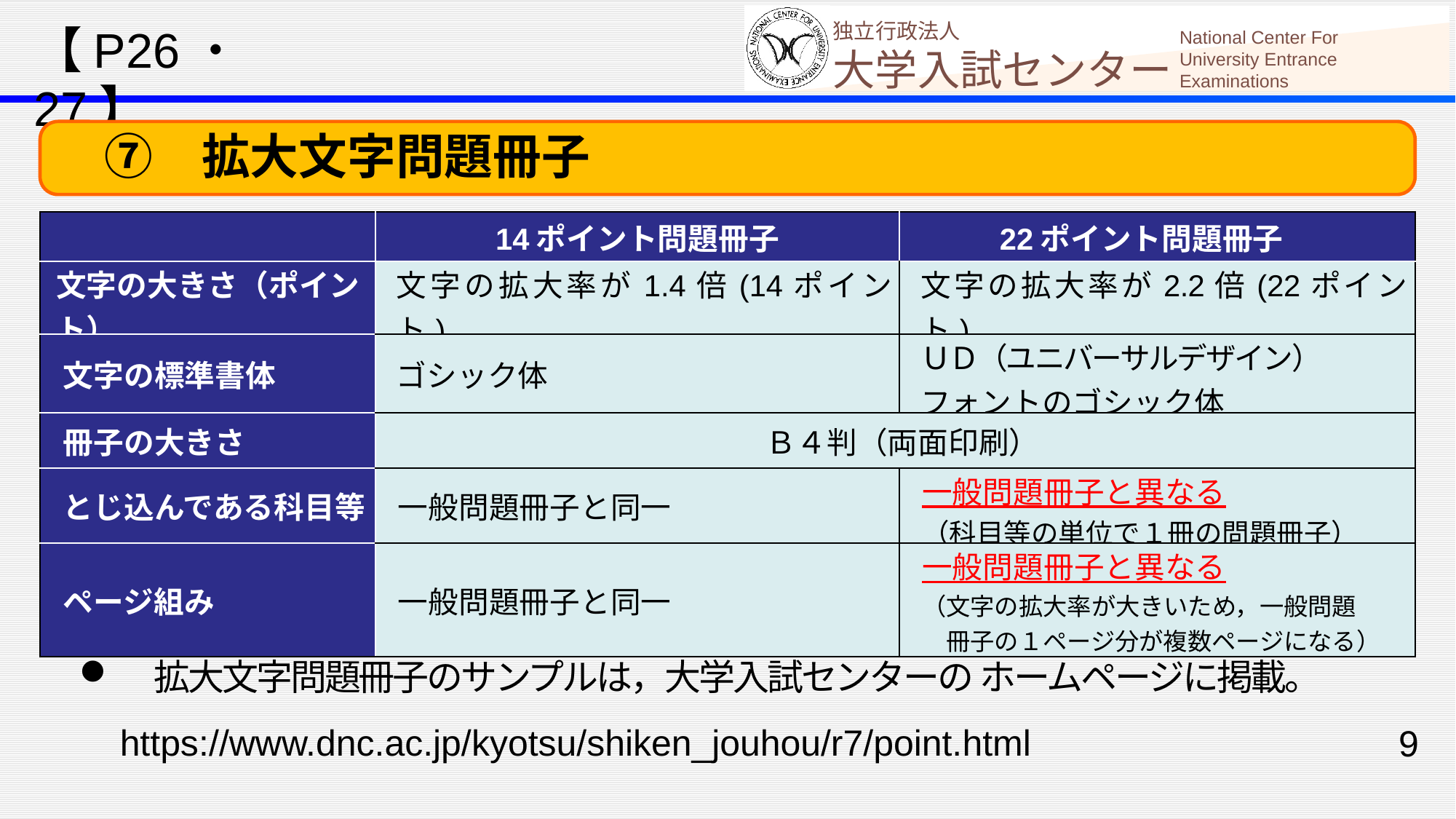

【P26・27】
　⑦　拡大文字問題冊子

|  | 14ポイント問題冊子 | 22ポイント問題冊子 |
| --- | --- | --- |
| 文字の大きさ（ポイント） | 文字の拡大率が1.4倍(14ポイント) | 文字の拡大率が2.2倍(22ポイント) |
| 文字の標準書体 | ゴシック体 | ＵＤ（ユニバーサルデザイン）　　　フォントのゴシック体 |
| 冊子の大きさ | Ｂ４判（両面印刷） |  |
| とじ込んである科目等 | 一般問題冊子と同一 | 一般問題冊子と異なる （科目等の単位で１冊の問題冊子） |
| ページ組み | 一般問題冊子と同一 | 一般問題冊子と異なる （文字の拡大率が大きいため，一般問題 　冊子の１ページ分が複数ページになる） |

　拡大文字問題冊子のサンプルは，大学入試センターの ホームページに掲載。
    https://www.dnc.ac.jp/kyotsu/shiken_jouhou/r7/point.html
9